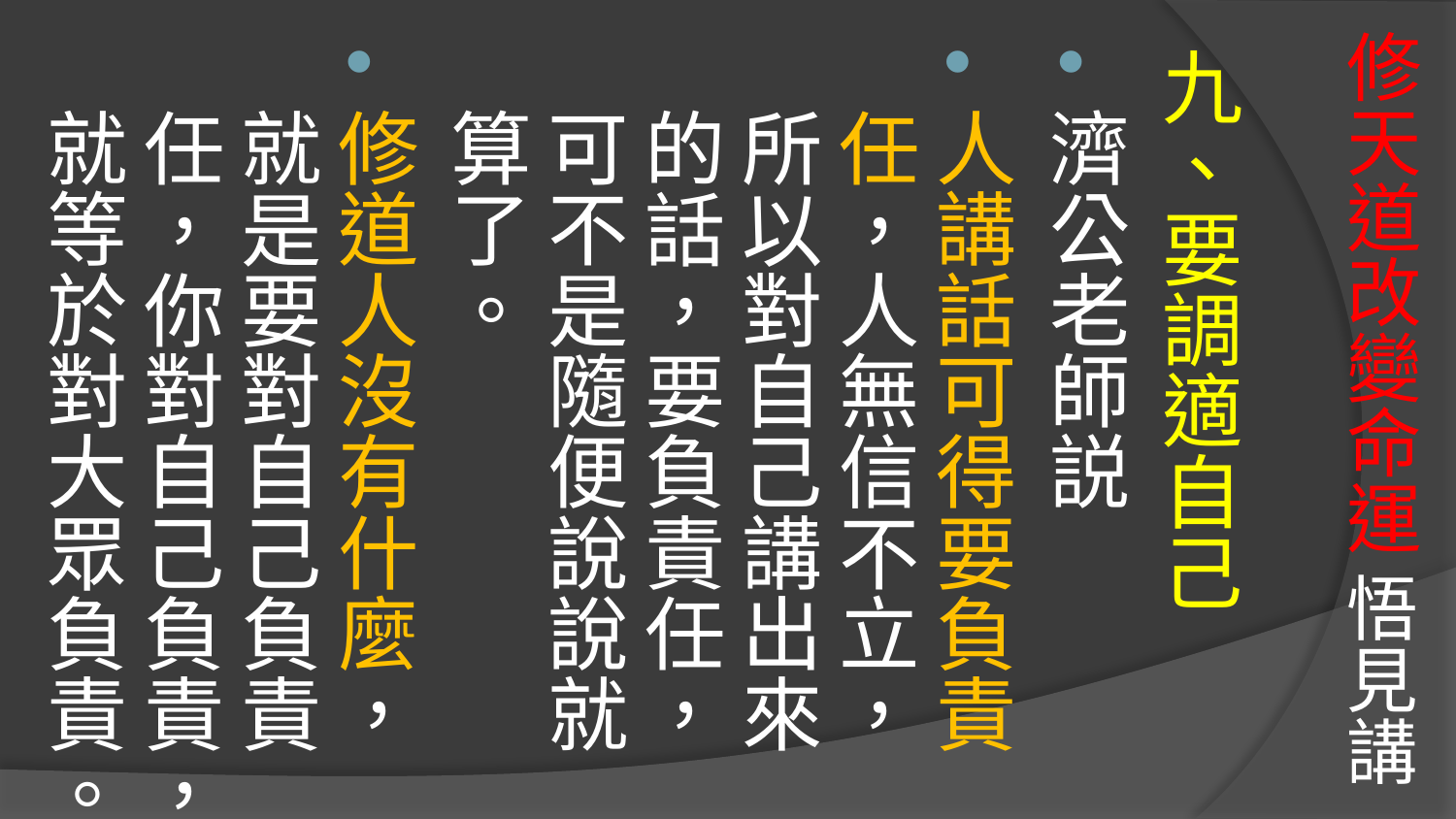

# 修天道改變命運 悟見講
九、要調適自己
濟公老師説
人講話可得要負責任，人無信不立，所以對自己講出來的話，要負責任，可不是隨便說說就算了。
修道人沒有什麼，就是要對自己負責任，你對自己負責，就等於對大眾負責。